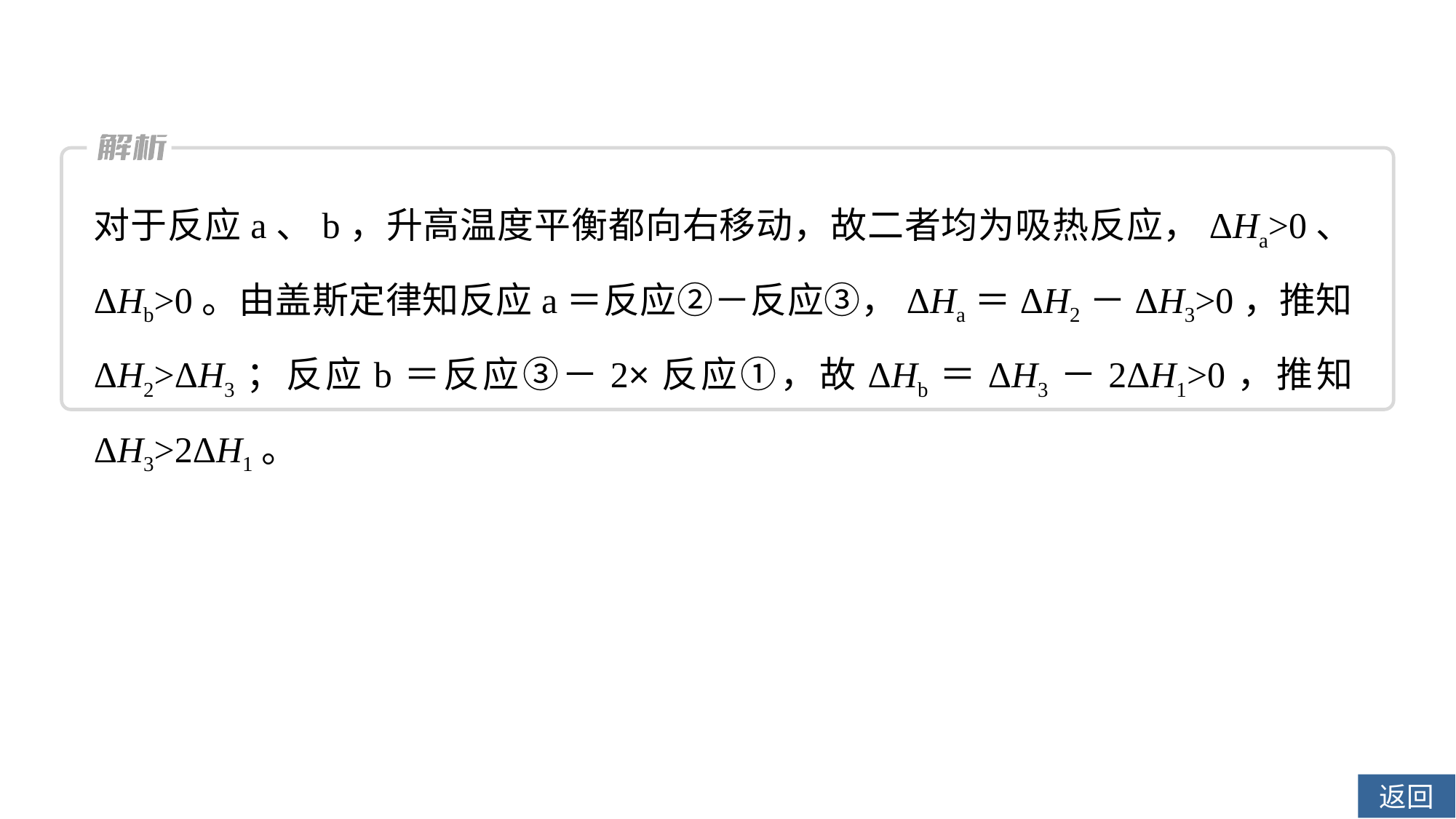

对于反应a、b，升高温度平衡都向右移动，故二者均为吸热反应，ΔHa>0、ΔHb>0。由盖斯定律知反应a＝反应②－反应③，ΔHa＝ΔH2－ΔH3>0，推知ΔH2>ΔH3；反应b＝反应③－2×反应①，故ΔHb＝ΔH3－2ΔH1>0，推知ΔH3>2ΔH1。
返回